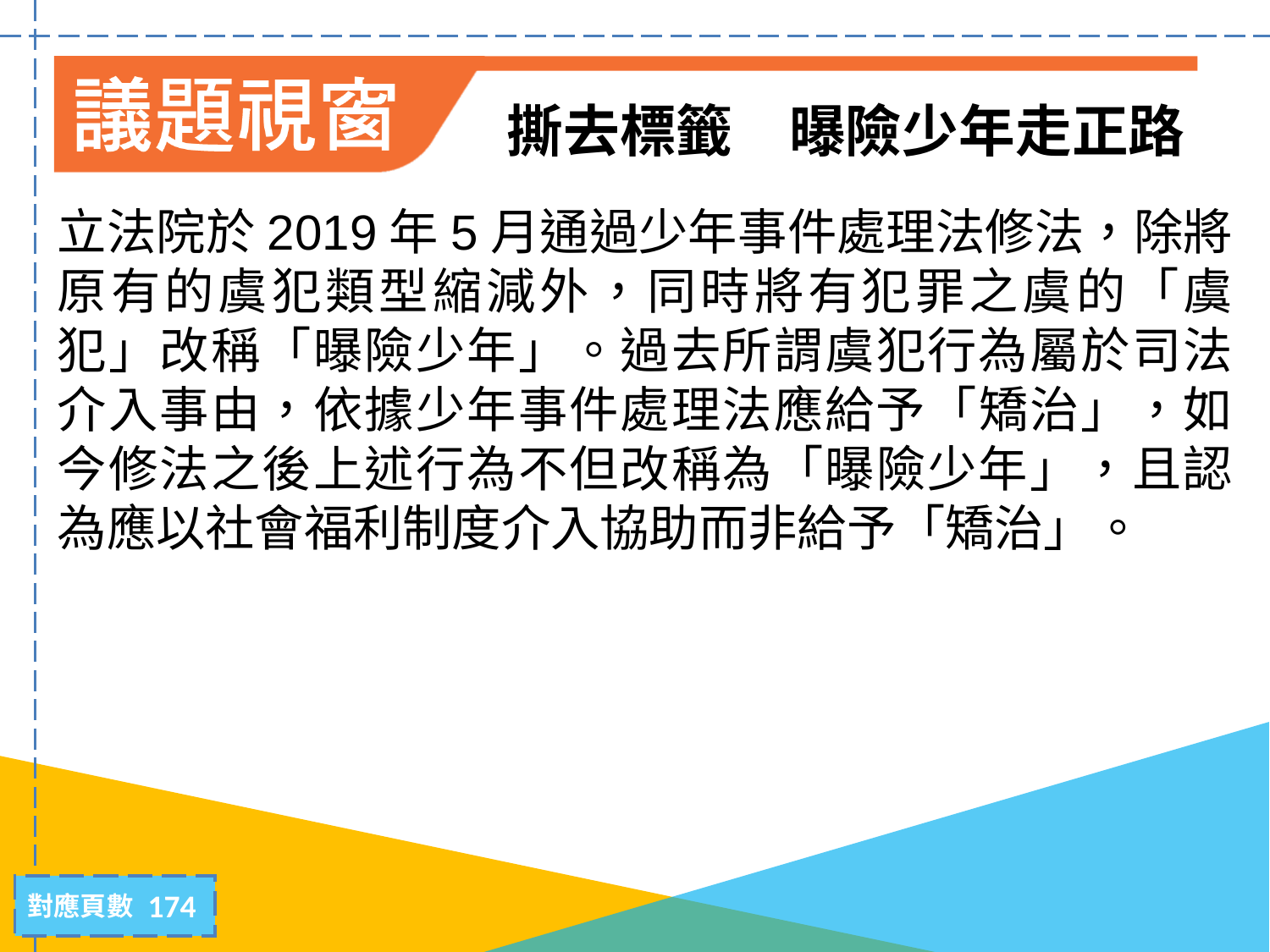

撕去標籤　曝險少年走正路
立法院於2019年5月通過少年事件處理法修法，除將原有的虞犯類型縮減外，同時將有犯罪之虞的「虞犯」改稱「曝險少年」。過去所謂虞犯行為屬於司法介入事由，依據少年事件處理法應給予「矯治」，如今修法之後上述行為不但改稱為「曝險少年」，且認為應以社會福利制度介入協助而非給予「矯治」。
174